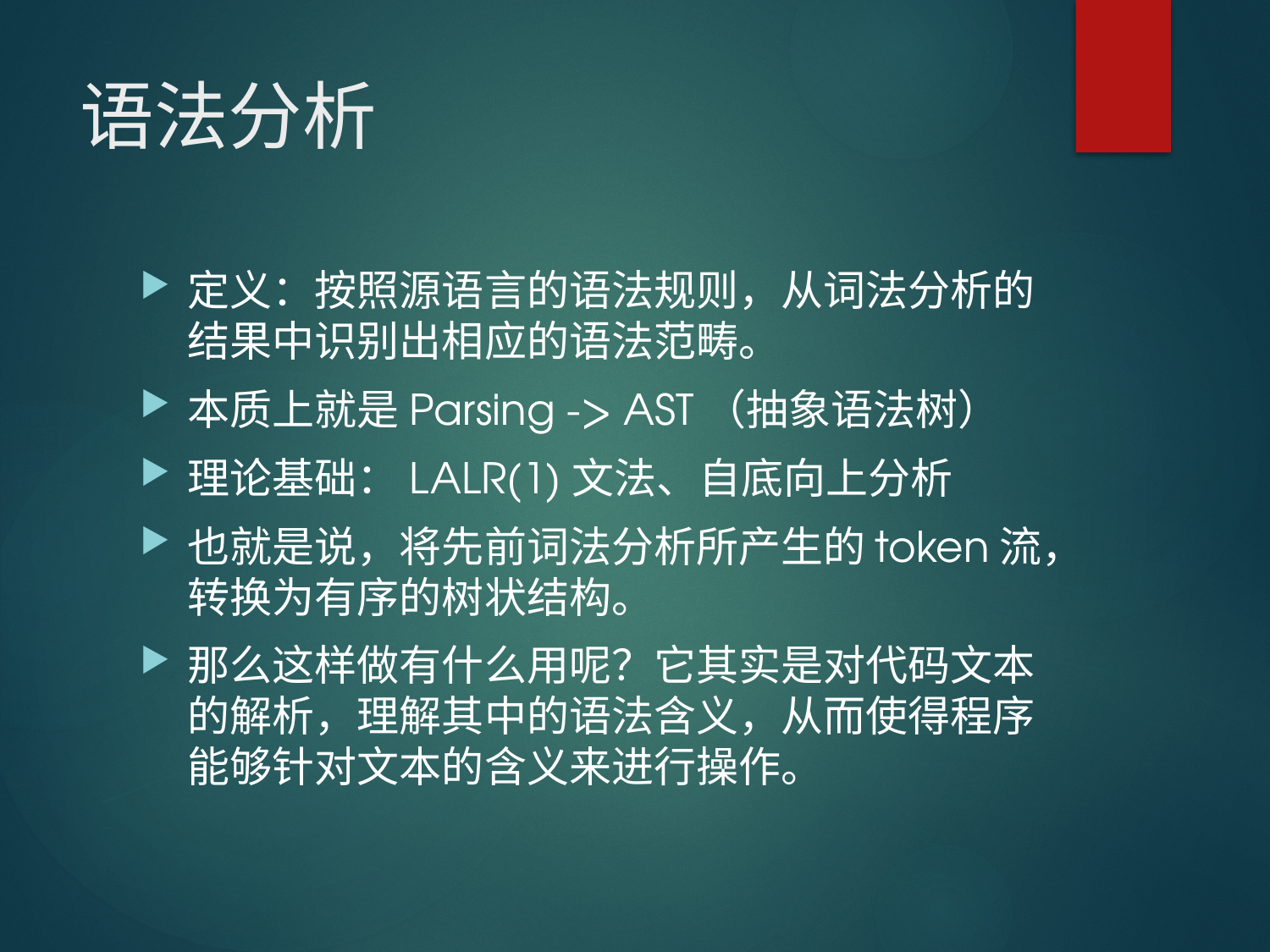

# 语法分析
定义：按照源语言的语法规则，从词法分析的结果中识别出相应的语法范畴。
本质上就是Parsing -> AST（抽象语法树）
理论基础：LALR(1)文法、自底向上分析
也就是说，将先前词法分析所产生的token流，转换为有序的树状结构。
那么这样做有什么用呢？它其实是对代码文本的解析，理解其中的语法含义，从而使得程序能够针对文本的含义来进行操作。